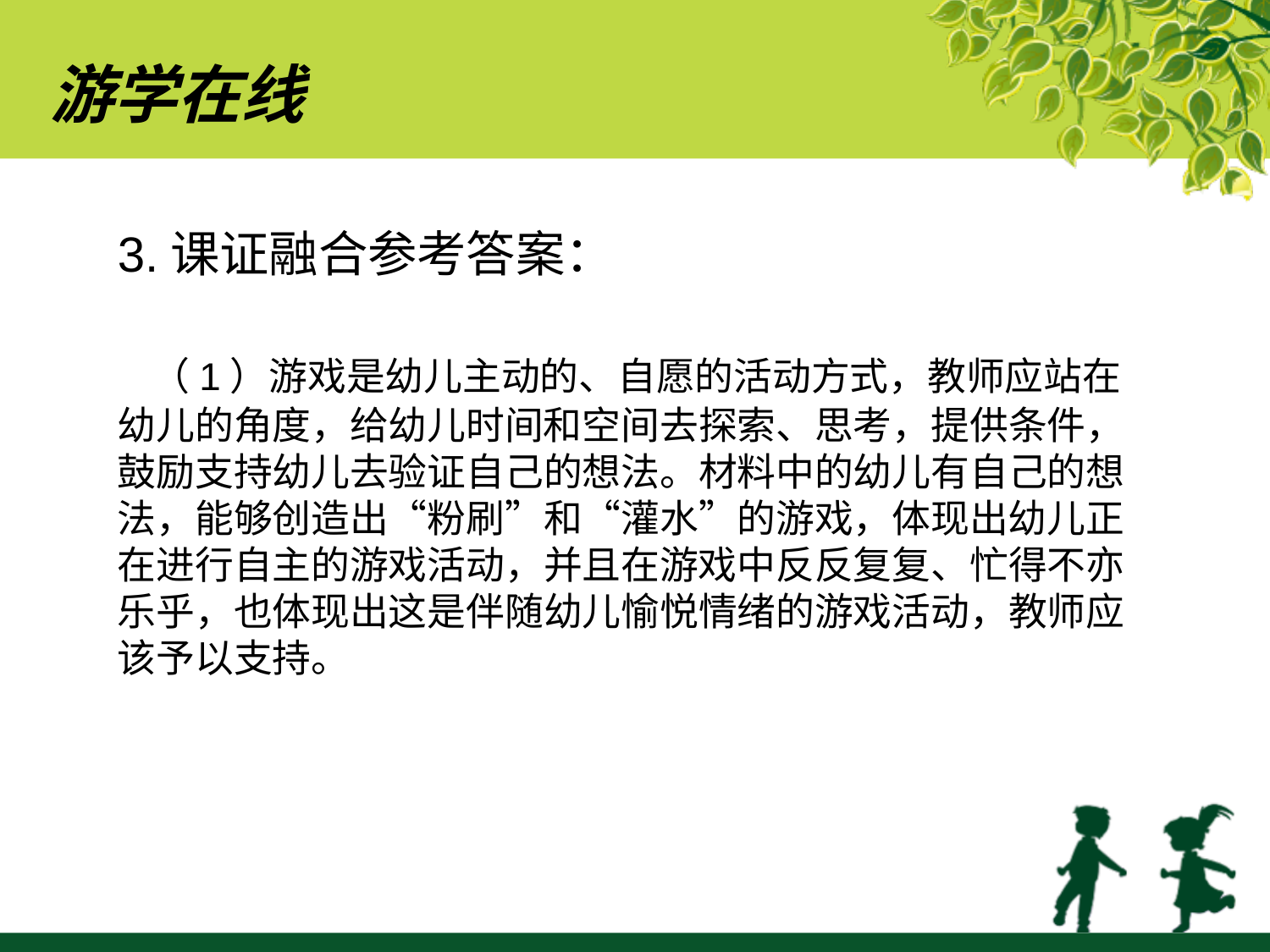

游学在线
3.课证融合参考答案：

  （1）游戏是幼儿主动的、自愿的活动方式，教师应站在幼儿的角度，给幼儿时间和空间去探索、思考，提供条件，鼓励支持幼儿去验证自己的想法。材料中的幼儿有自己的想法，能够创造出“粉刷”和“灌水”的游戏，体现出幼儿正在进行自主的游戏活动，并且在游戏中反反复复、忙得不亦乐乎，也体现出这是伴随幼儿愉悦情绪的游戏活动，教师应该予以支持。